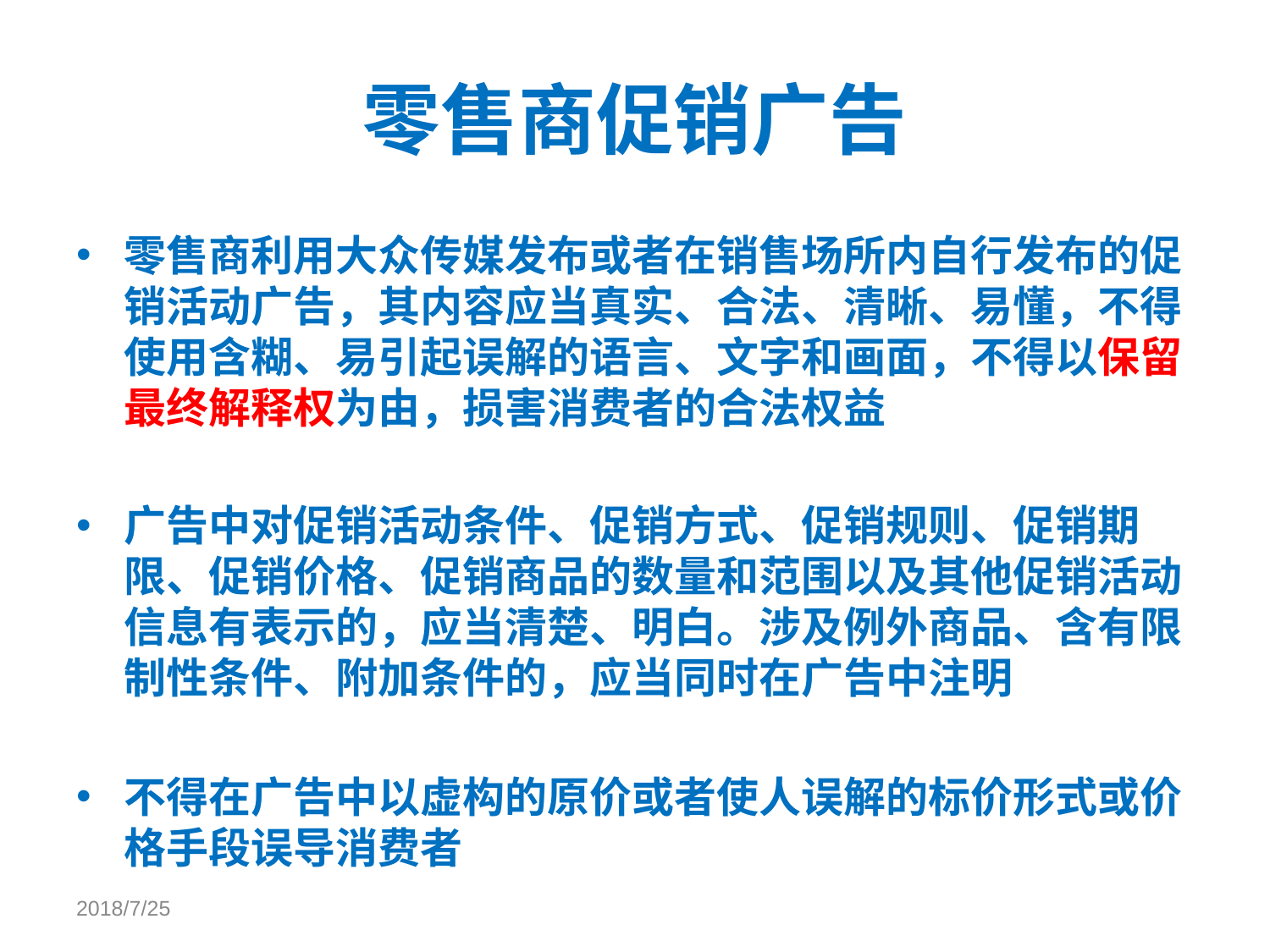

# 零售商促销广告
零售商利用大众传媒发布或者在销售场所内自行发布的促销活动广告，其内容应当真实、合法、清晰、易懂，不得使用含糊、易引起误解的语言、文字和画面，不得以保留最终解释权为由，损害消费者的合法权益

广告中对促销活动条件、促销方式、促销规则、促销期限、促销价格、促销商品的数量和范围以及其他促销活动信息有表示的，应当清楚、明白。涉及例外商品、含有限制性条件、附加条件的，应当同时在广告中注明

不得在广告中以虚构的原价或者使人误解的标价形式或价格手段误导消费者

2018/7/25